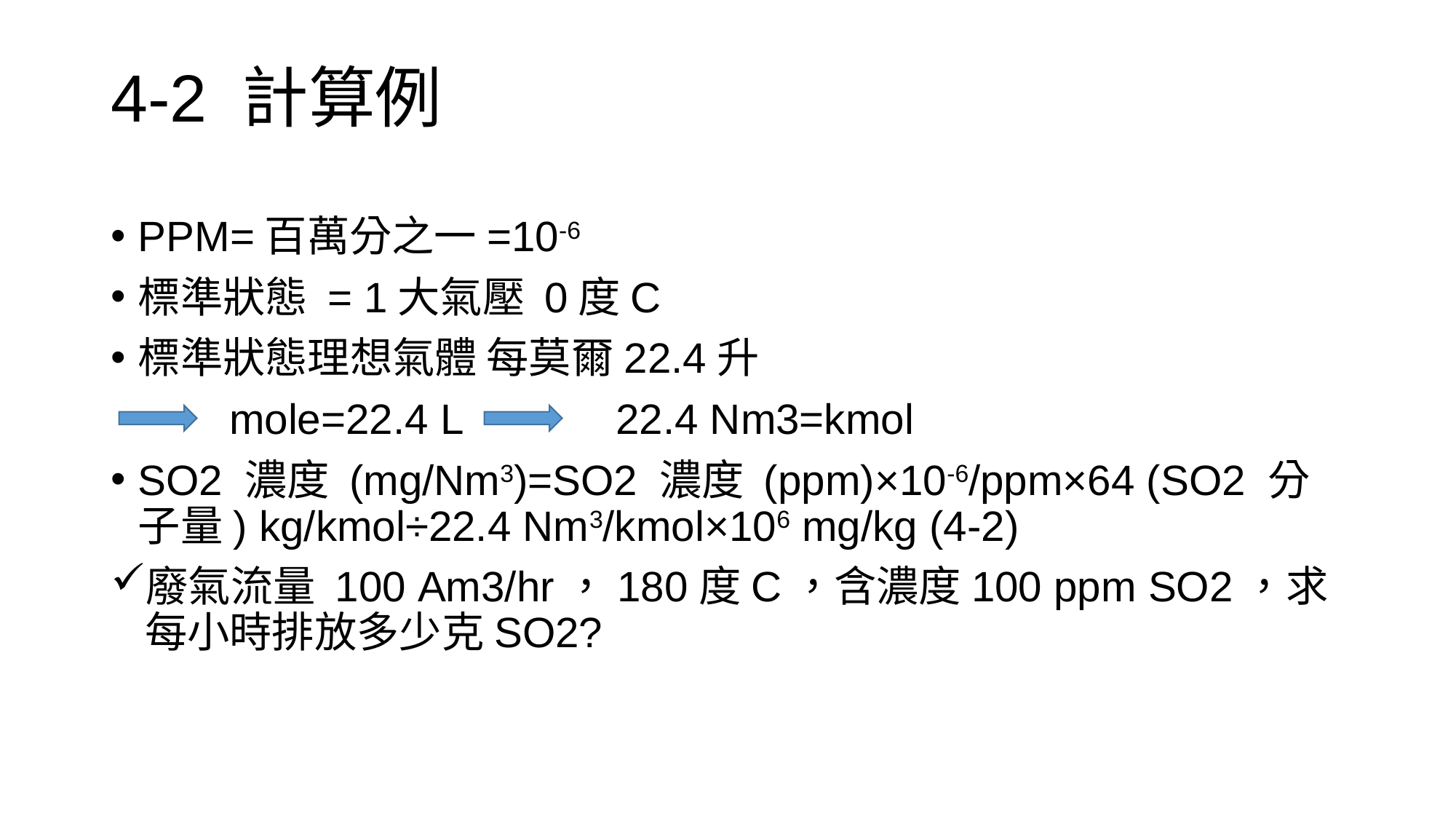

# 4-2 計算例
PPM=百萬分之一=10-6
標準狀態 = 1大氣壓 0度C
標準狀態理想氣體 每莫爾22.4升
          mole=22.4 L             22.4 Nm3=kmol
SO2 濃度 (mg/Nm3)=SO2 濃度 (ppm)×10-6/ppm×64 (SO2 分子量) kg/kmol÷22.4 Nm3/kmol×106 mg/kg (4-2)
廢氣流量 100 Am3/hr，180度C，含濃度100 ppm SO2，求每小時排放多少克SO2?